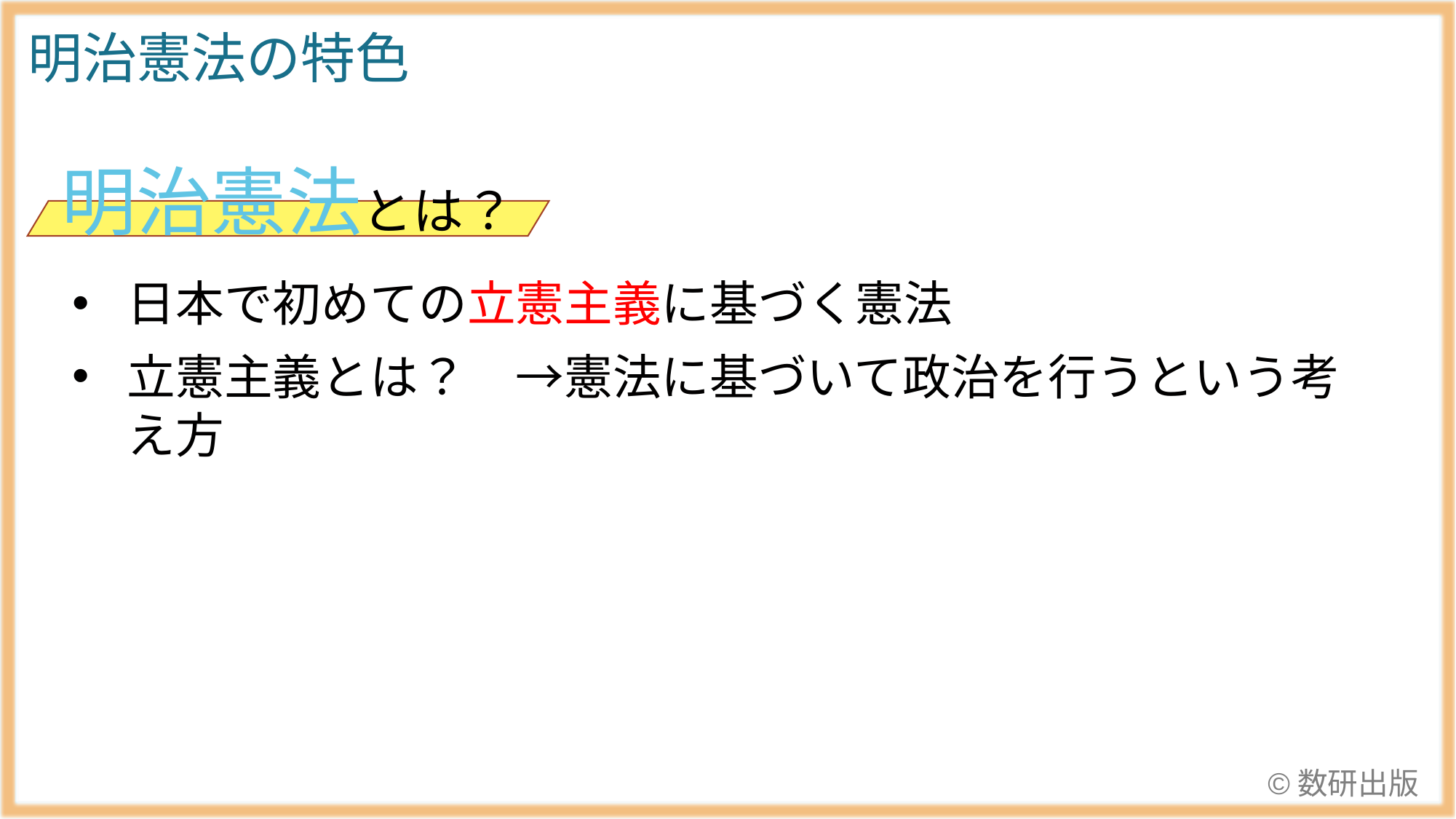

明治憲法の特色
# 明治憲法とは？

日本で初めての立憲主義に基づく憲法
立憲主義とは？　→憲法に基づいて政治を行うという考え方